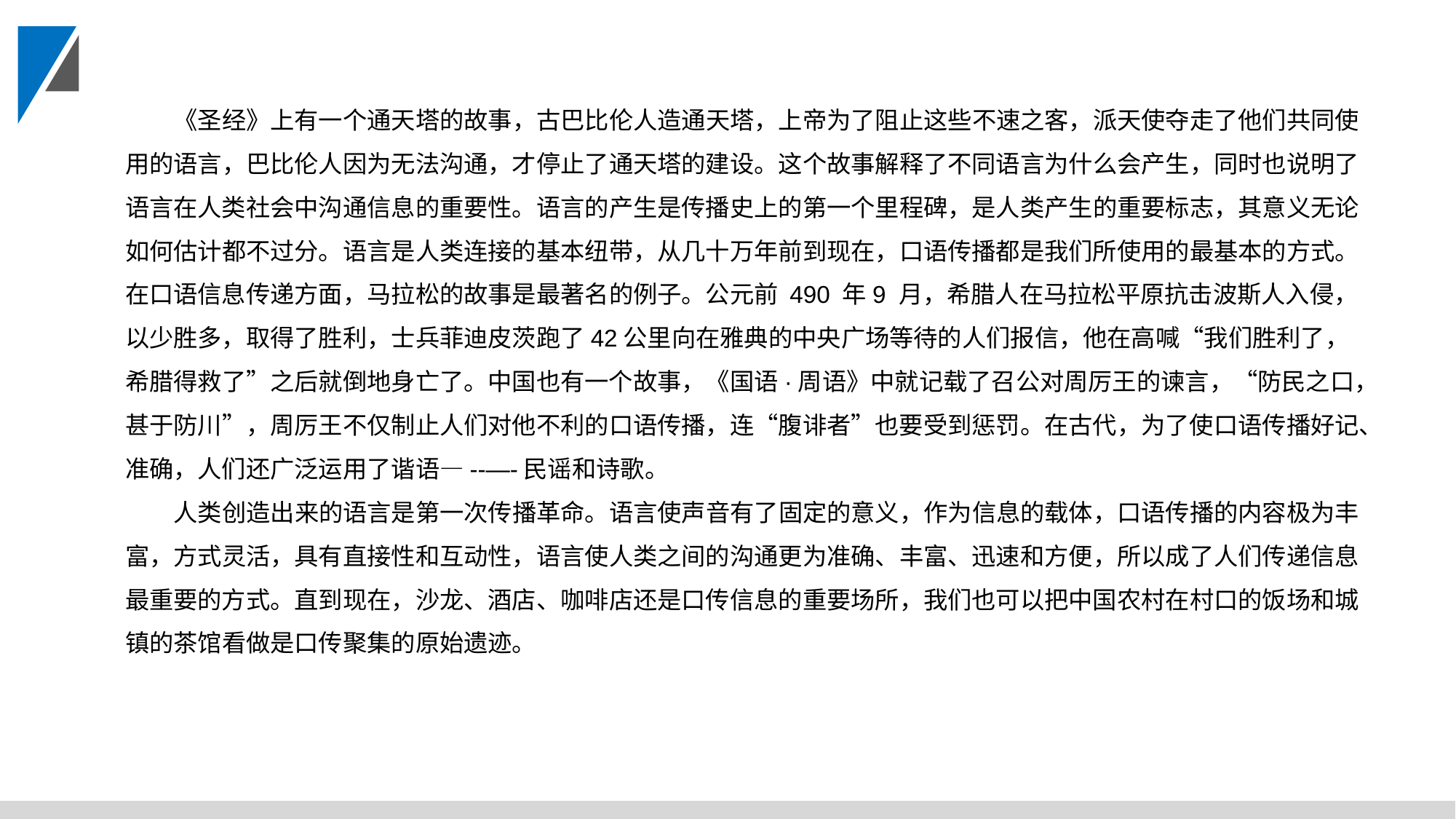

《圣经》上有一个通天塔的故事，古巴比伦人造通天塔，上帝为了阻止这些不速之客，派天使夺走了他们共同使用的语言，巴比伦人因为无法沟通，才停止了通天塔的建设。这个故事解释了不同语言为什么会产生，同时也说明了语言在人类社会中沟通信息的重要性。语言的产生是传播史上的第一个里程碑，是人类产生的重要标志，其意义无论如何估计都不过分。语言是人类连接的基本纽带，从几十万年前到现在，口语传播都是我们所使用的最基本的方式。在口语信息传递方面，马拉松的故事是最著名的例子。公元前 490 年9 月，希腊人在马拉松平原抗击波斯人入侵，以少胜多，取得了胜利，士兵菲迪皮茨跑了42公里向在雅典的中央广场等待的人们报信，他在高喊“我们胜利了，希腊得救了”之后就倒地身亡了。中国也有一个故事，《国语·周语》中就记载了召公对周厉王的谏言，“防民之口，甚于防川”，周厉王不仅制止人们对他不利的口语传播，连“腹诽者”也要受到惩罚。在古代，为了使口语传播好记、准确，人们还广泛运用了谐语—--—-民谣和诗歌。
人类创造出来的语言是第一次传播革命。语言使声音有了固定的意义，作为信息的载体，口语传播的内容极为丰富，方式灵活，具有直接性和互动性，语言使人类之间的沟通更为准确、丰富、迅速和方便，所以成了人们传递信息最重要的方式。直到现在，沙龙、酒店、咖啡店还是口传信息的重要场所，我们也可以把中国农村在村口的饭场和城镇的茶馆看做是口传聚集的原始遗迹。